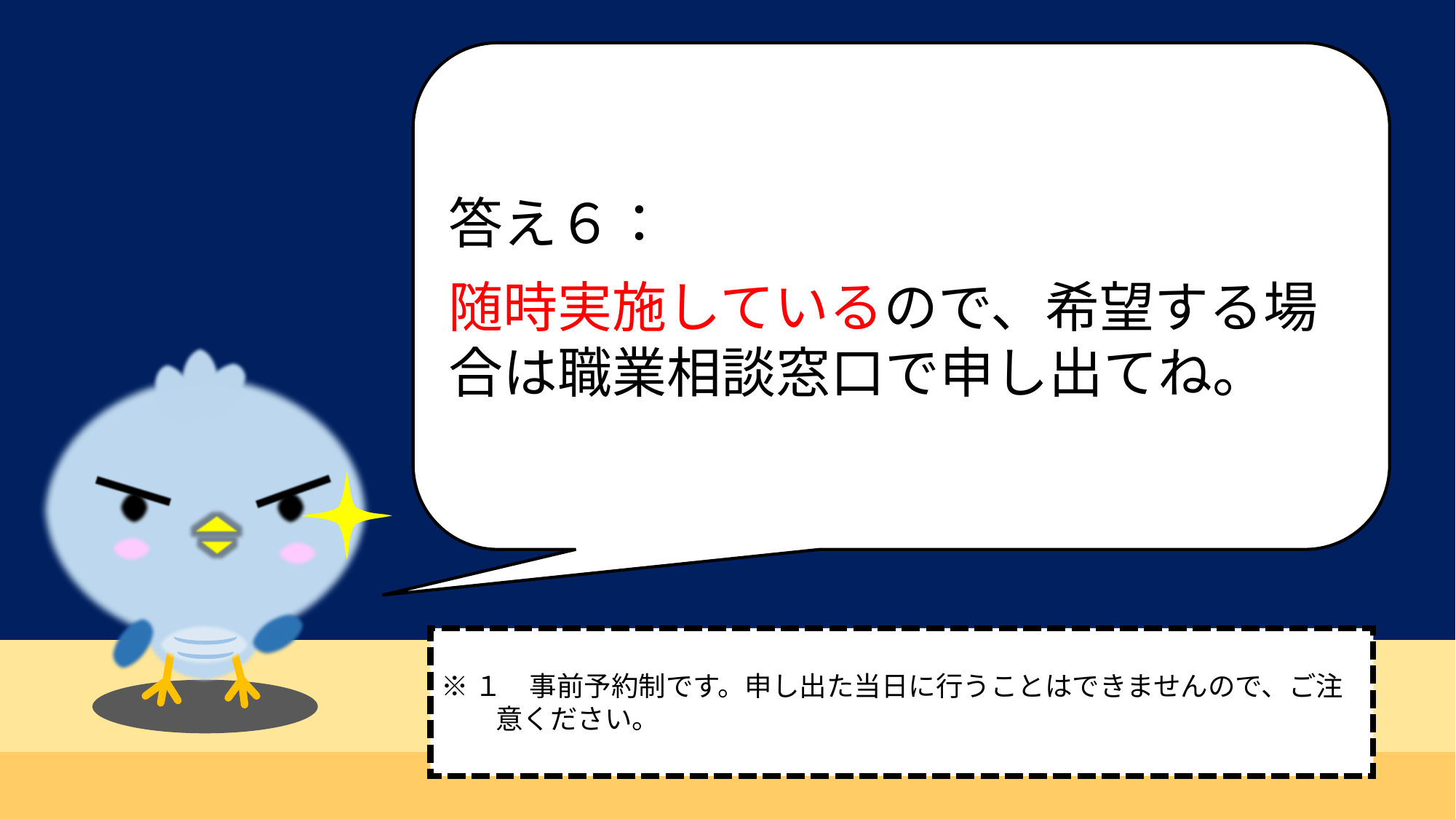

答え６：

随時実施しているので、希望する場合は職業相談窓口で申し出てね。

※１　事前予約制です。申し出た当日に行うことはできませんので、ご注
　　意ください。